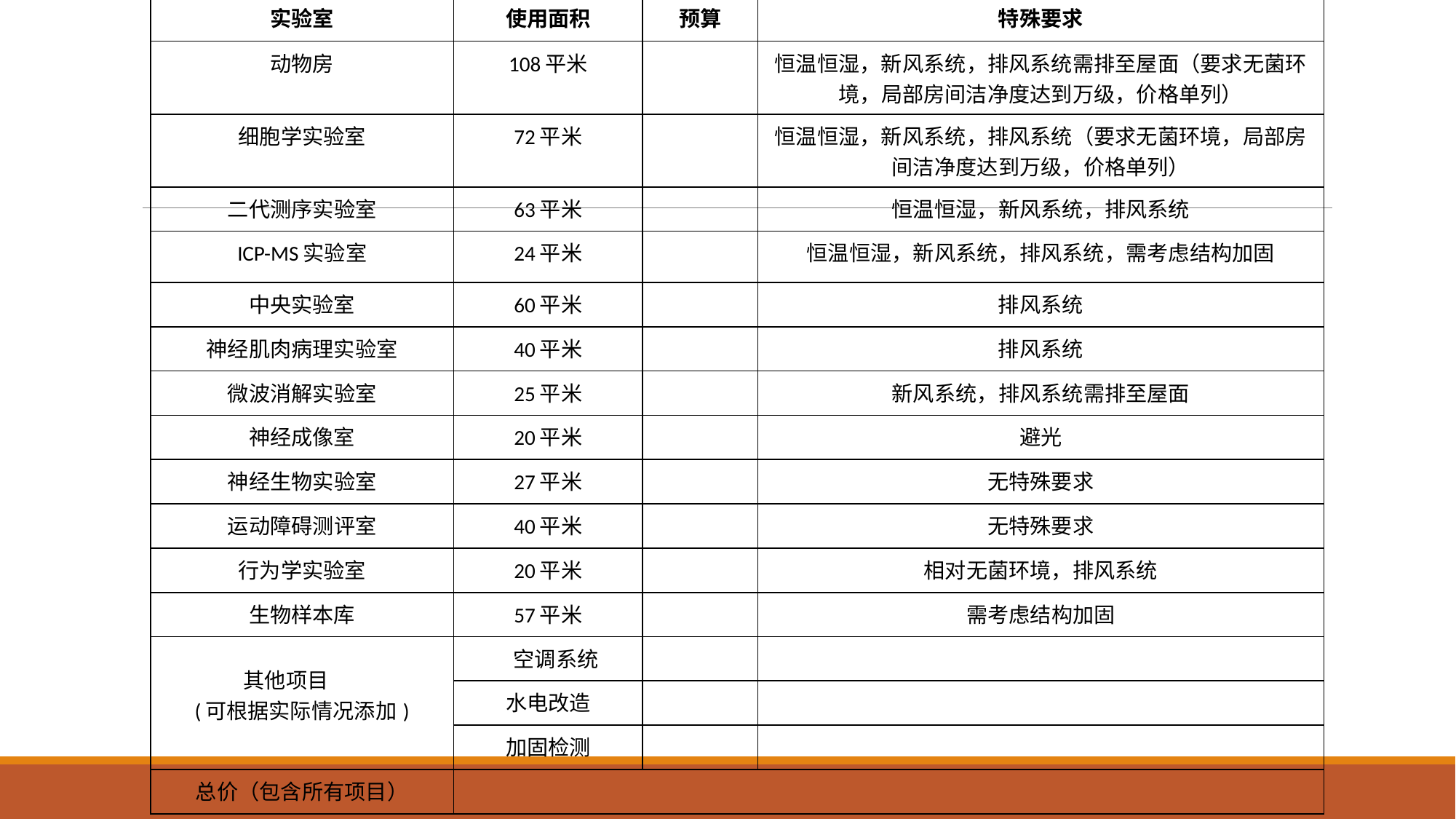

| 实验室 | 使用面积 | 预算 | 特殊要求 |
| --- | --- | --- | --- |
| 动物房 | 108平米 |  | 恒温恒湿，新风系统，排风系统需排至屋面（要求无菌环境，局部房间洁净度达到万级，价格单列） |
| 细胞学实验室 | 72平米 |  | 恒温恒湿，新风系统，排风系统（要求无菌环境，局部房间洁净度达到万级，价格单列） |
| 二代测序实验室 | 63平米 |  | 恒温恒湿，新风系统，排风系统 |
| ICP-MS实验室 | 24平米 |  | 恒温恒湿，新风系统，排风系统，需考虑结构加固 |
| 中央实验室 | 60平米 |  | 排风系统 |
| 神经肌肉病理实验室 | 40平米 |  | 排风系统 |
| 微波消解实验室 | 25平米 |  | 新风系统，排风系统需排至屋面 |
| 神经成像室 | 20平米 |  | 避光 |
| 神经生物实验室 | 27平米 |  | 无特殊要求 |
| 运动障碍测评室 | 40平米 |  | 无特殊要求 |
| 行为学实验室 | 20平米 |  | 相对无菌环境，排风系统 |
| 生物样本库 | 57平米 |  | 需考虑结构加固 |
| 其他项目 (可根据实际情况添加) | 空调系统 |  |  |
|  | 水电改造 |  |  |
|  | 加固检测 |  |  |
| 总价（包含所有项目） |  |  |  |